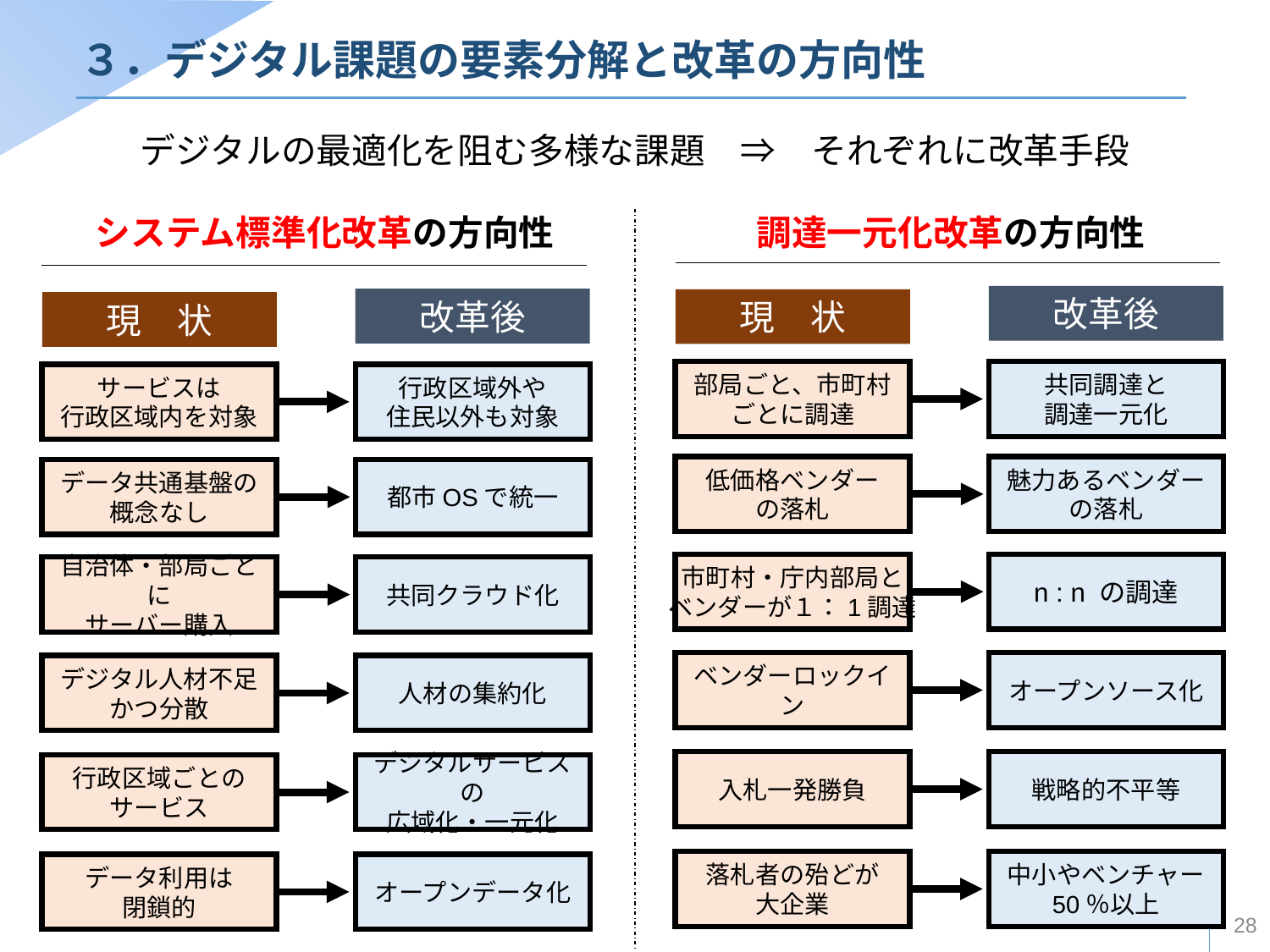

# ３．デジタル課題の要素分解と改革の方向性
デジタルの最適化を阻む多様な課題　⇒　それぞれに改革手段
システム標準化改革の方向性
調達一元化改革の方向性
改革後
改革後
現　状
現　状
部局ごと、市町村
ごとに調達
共同調達と
調達一元化
サービスは
行政区域内を対象
行政区域外や
住民以外も対象
低価格ベンダー
の落札
魅力あるベンダー
の落札
データ共通基盤の
概念なし
都市OSで統一
市町村・庁内部局と
ベンダーが１：1調達
n : n の調達
自治体・部局ごとに
サーバー購入
共同クラウド化
ベンダーロックイン
オープンソース化
デジタル人材不足
かつ分散
人材の集約化
入札一発勝負
戦略的不平等
行政区域ごとの
サービス
デジタルサービスの
広域化・一元化
落札者の殆どが
大企業
中小やベンチャー
50％以上
データ利用は
閉鎖的
オープンデータ化
28